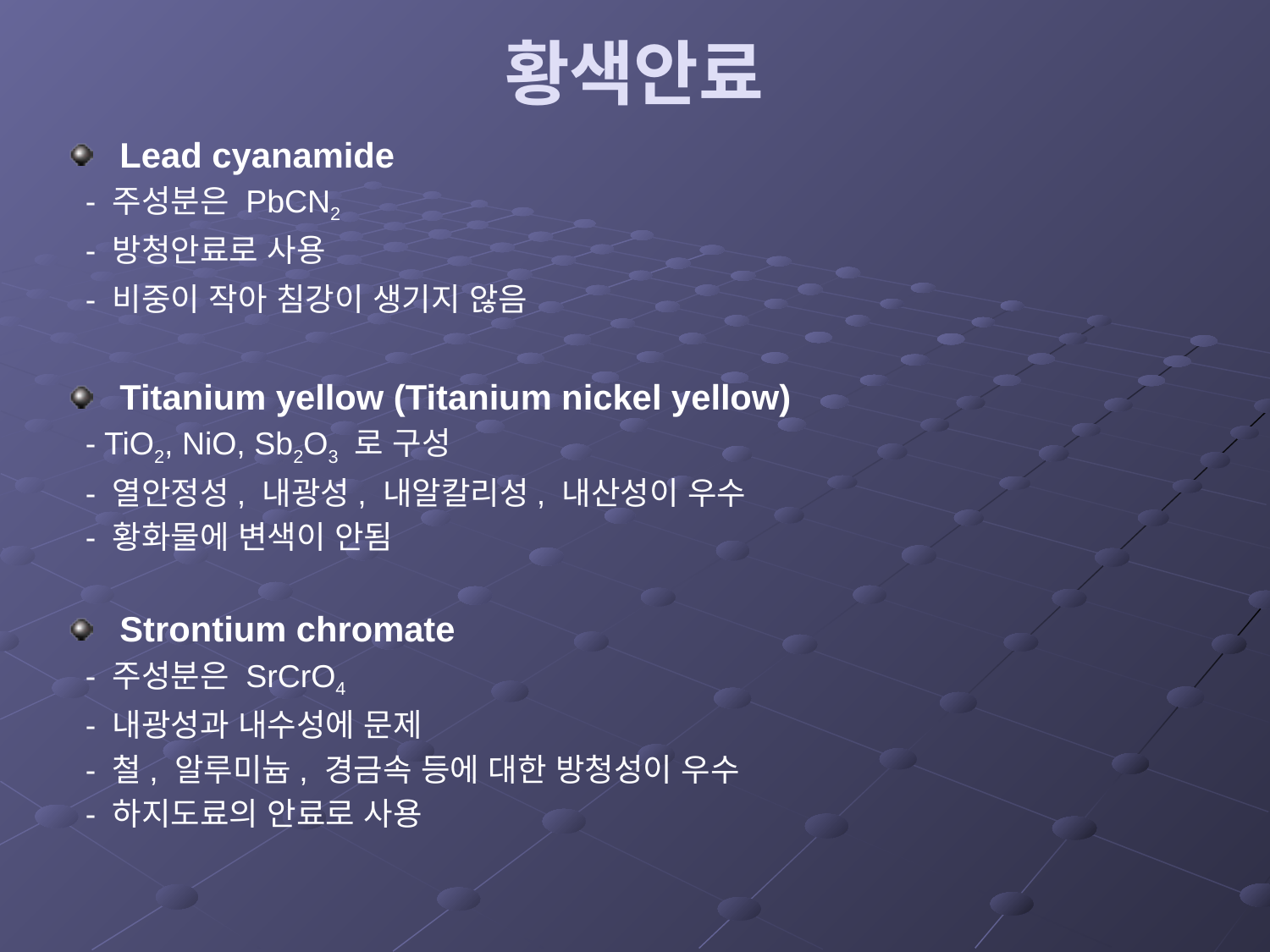

# 황색안료
 Lead cyanamide
  - 주성분은 PbCN2
  - 방청안료로 사용
  - 비중이 작아 침강이 생기지 않음

 Titanium yellow (Titanium nickel yellow)
  - TiO2, NiO, Sb2O3 로 구성
  - 열안정성, 내광성, 내알칼리성, 내산성이 우수
  - 황화물에 변색이 안됨

 Strontium chromate
  - 주성분은 SrCrO4
  - 내광성과 내수성에 문제
  - 철, 알루미늄, 경금속 등에 대한 방청성이 우수
  - 하지도료의 안료로 사용